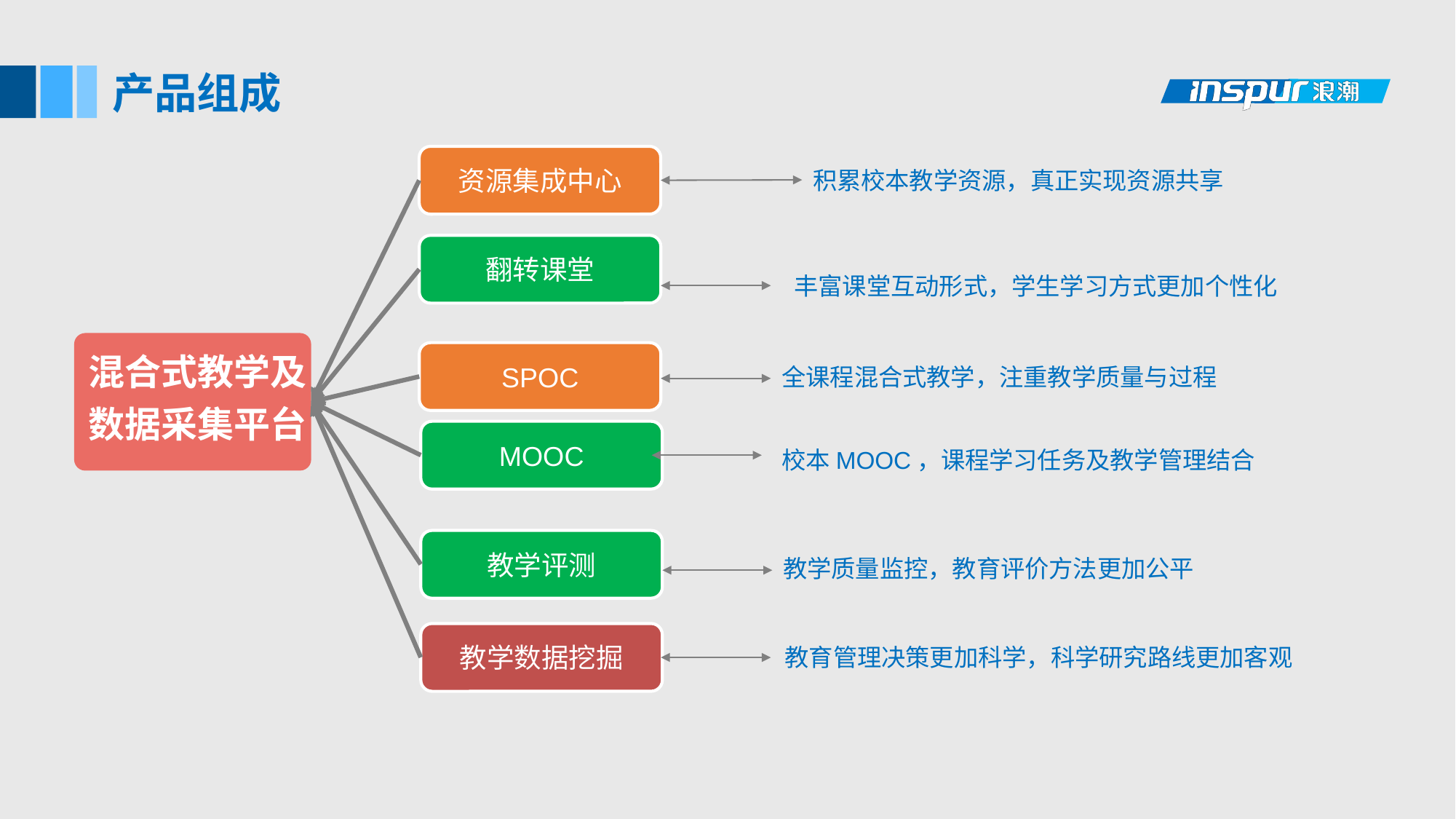

产品组成

资源集成中心
积累校本教学资源，真正实现资源共享
翻转课堂
丰富课堂互动形式，学生学习方式更加个性化

混合式教学及数据采集平台
SPOC
全课程混合式教学，注重教学质量与过程
MOOC
校本MOOC，课程学习任务及教学管理结合
教学评测
教学质量监控，教育评价方法更加公平
教学数据挖掘
教育管理决策更加科学，科学研究路线更加客观